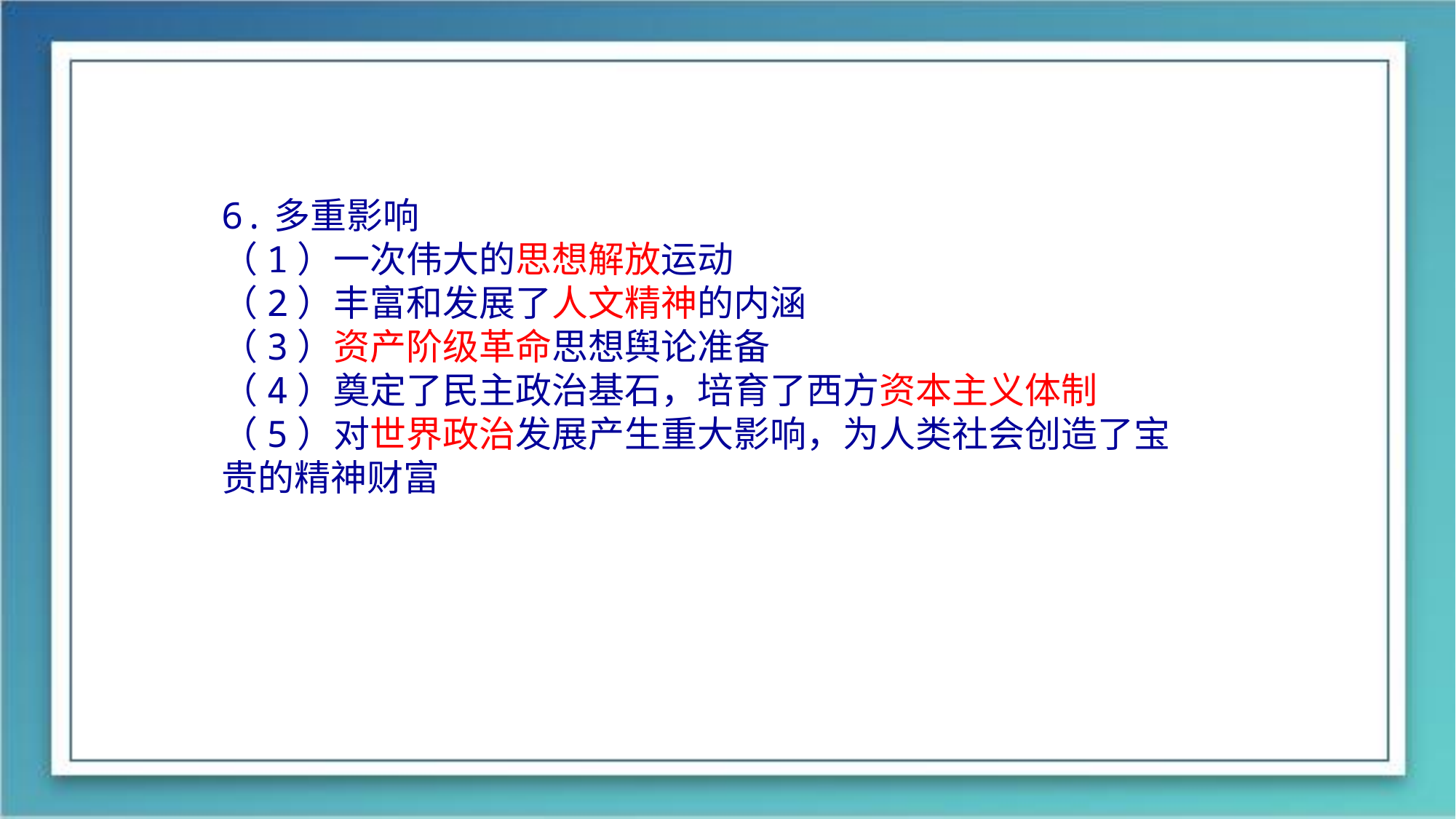

6.多重影响
（1）一次伟大的思想解放运动
（2）丰富和发展了人文精神的内涵
（3）资产阶级革命思想舆论准备
（4）奠定了民主政治基石，培育了西方资本主义体制
（5）对世界政治发展产生重大影响，为人类社会创造了宝贵的精神财富